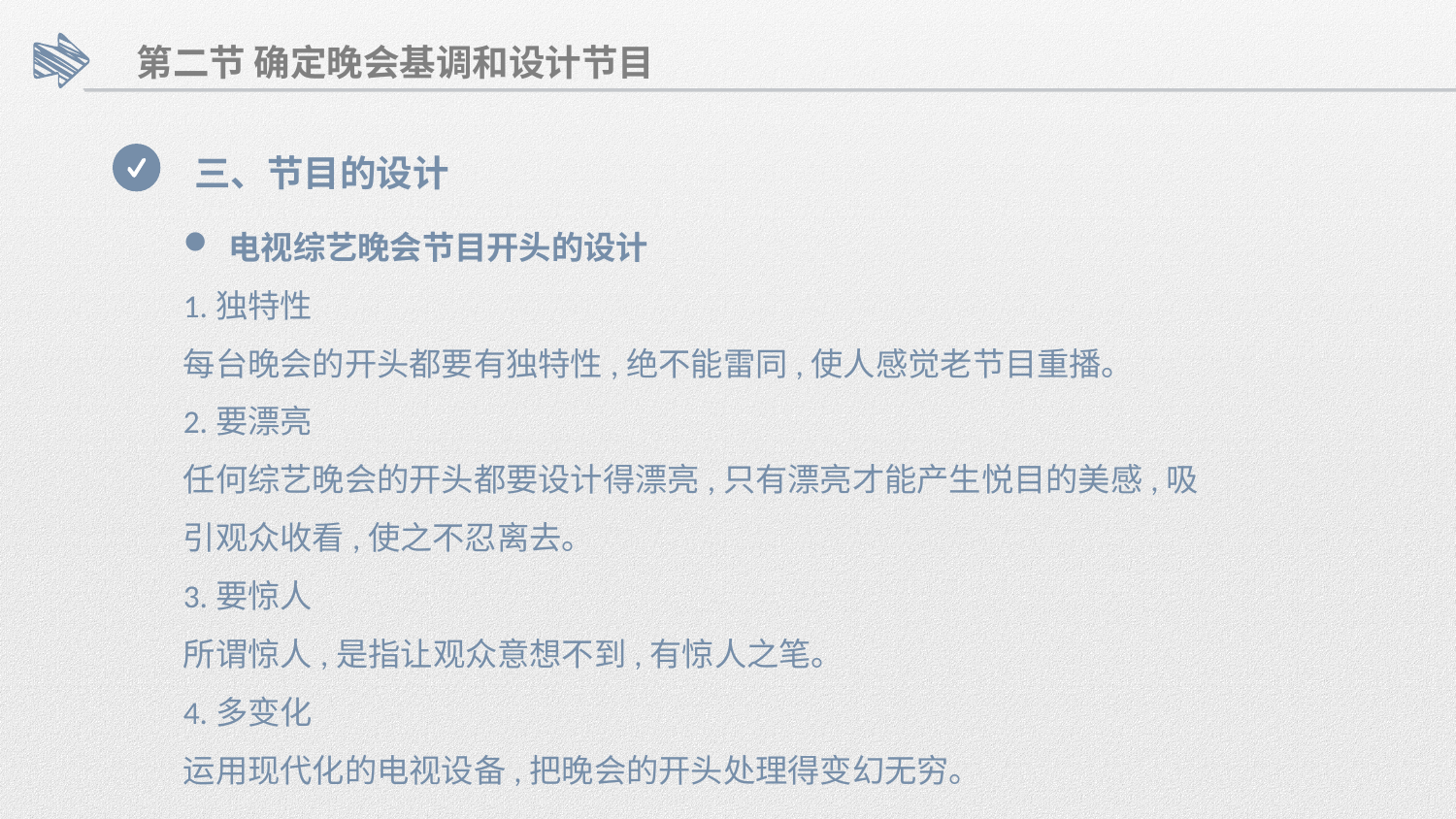

第二节 确定晚会基调和设计节目
三、节目的设计

电视综艺晚会节目开头的设计
1.独特性
每台晚会的开头都要有独特性,绝不能雷同,使人感觉老节目重播。
2.要漂亮
任何综艺晚会的开头都要设计得漂亮,只有漂亮才能产生悦目的美感,吸
引观众收看,使之不忍离去。
3.要惊人
所谓惊人,是指让观众意想不到,有惊人之笔。
4.多变化
运用现代化的电视设备,把晚会的开头处理得变幻无穷。